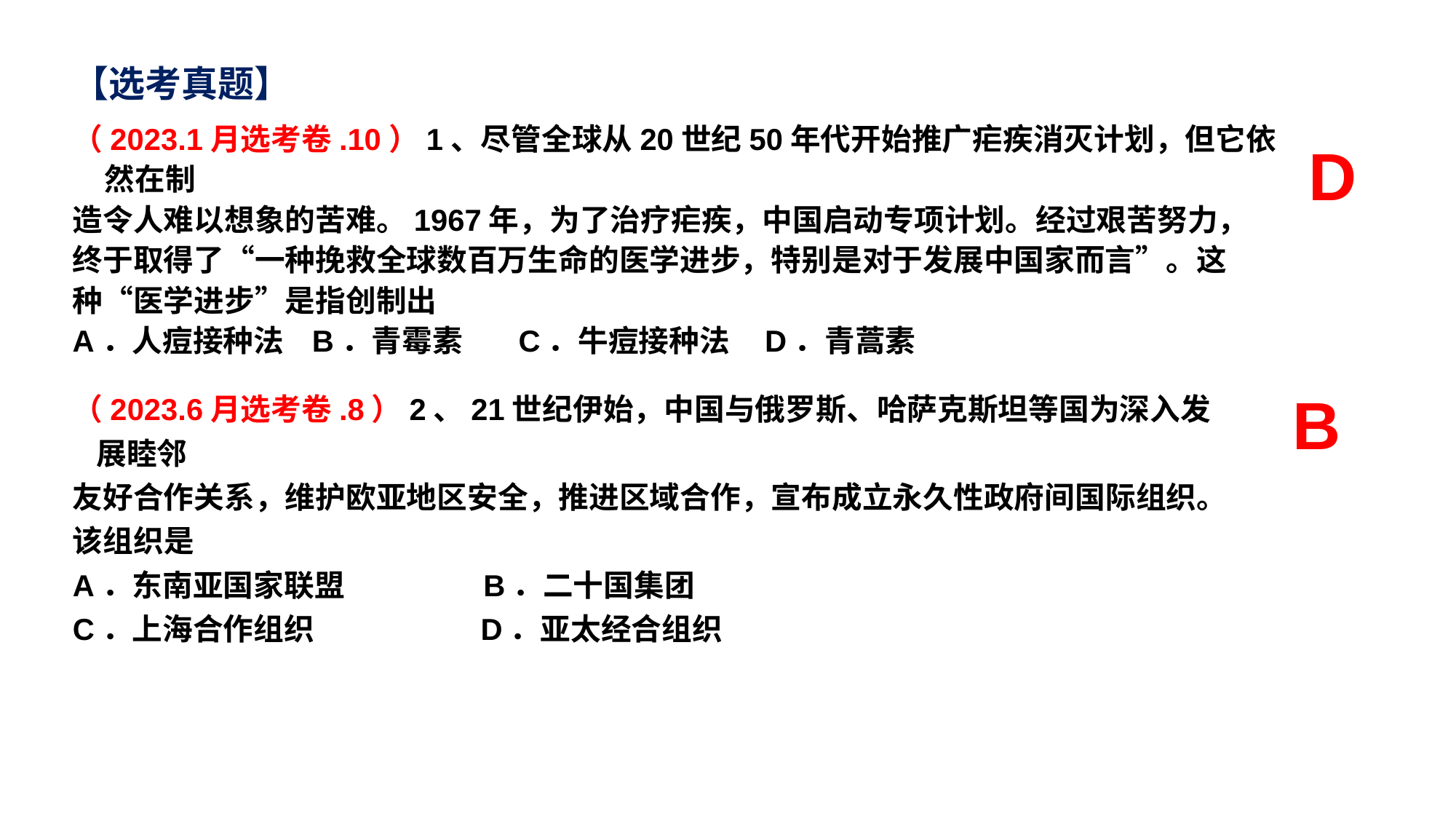

【选考真题】
（2023.1月选考卷.10）1、尽管全球从20世纪50年代开始推广疟疾消灭计划，但它依然在制
造令人难以想象的苦难。1967年，为了治疗疟疾，中国启动专项计划。经过艰苦努力，
终于取得了“一种挽救全球数百万生命的医学进步，特别是对于发展中国家而言”。这
种“医学进步”是指创制出A．人痘接种法   B．青霉素       C．牛痘接种法    D．青蒿素
D
（2023.6月选考卷.8）2、21世纪伊始，中国与俄罗斯、哈萨克斯坦等国为深入发展睦邻
友好合作关系，维护欧亚地区安全，推进区域合作，宣布成立永久性政府间国际组织。
该组织是A．东南亚国家联盟                   B．二十国集团C．上海合作组织                       D．亚太经合组织
B